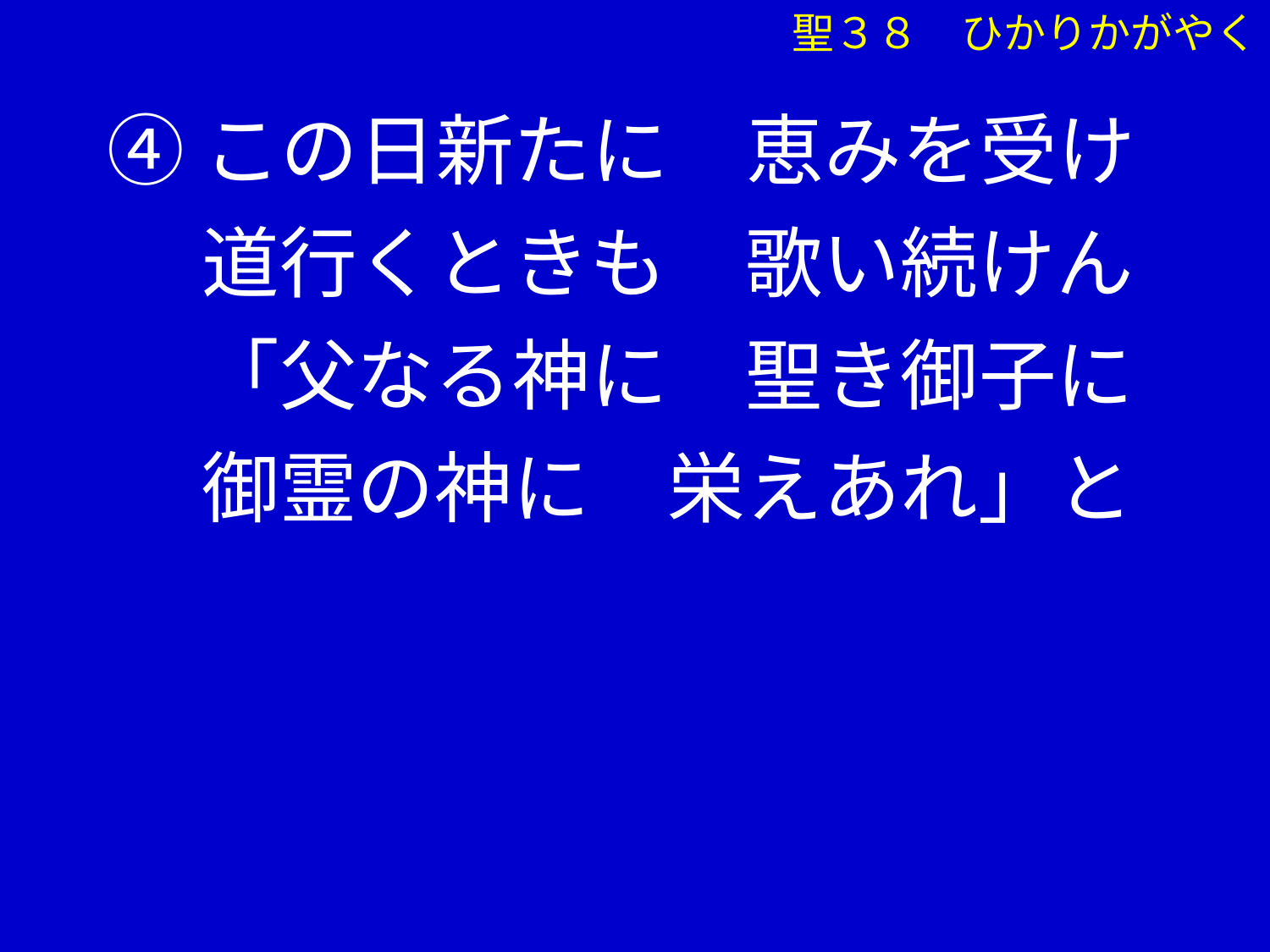

④この日新たに　恵みを受け
　 道行くときも　歌い続けん
　 「父なる神に　聖き御子に
　 御霊の神に　栄えあれ」と

聖３８　ひかりかがやく